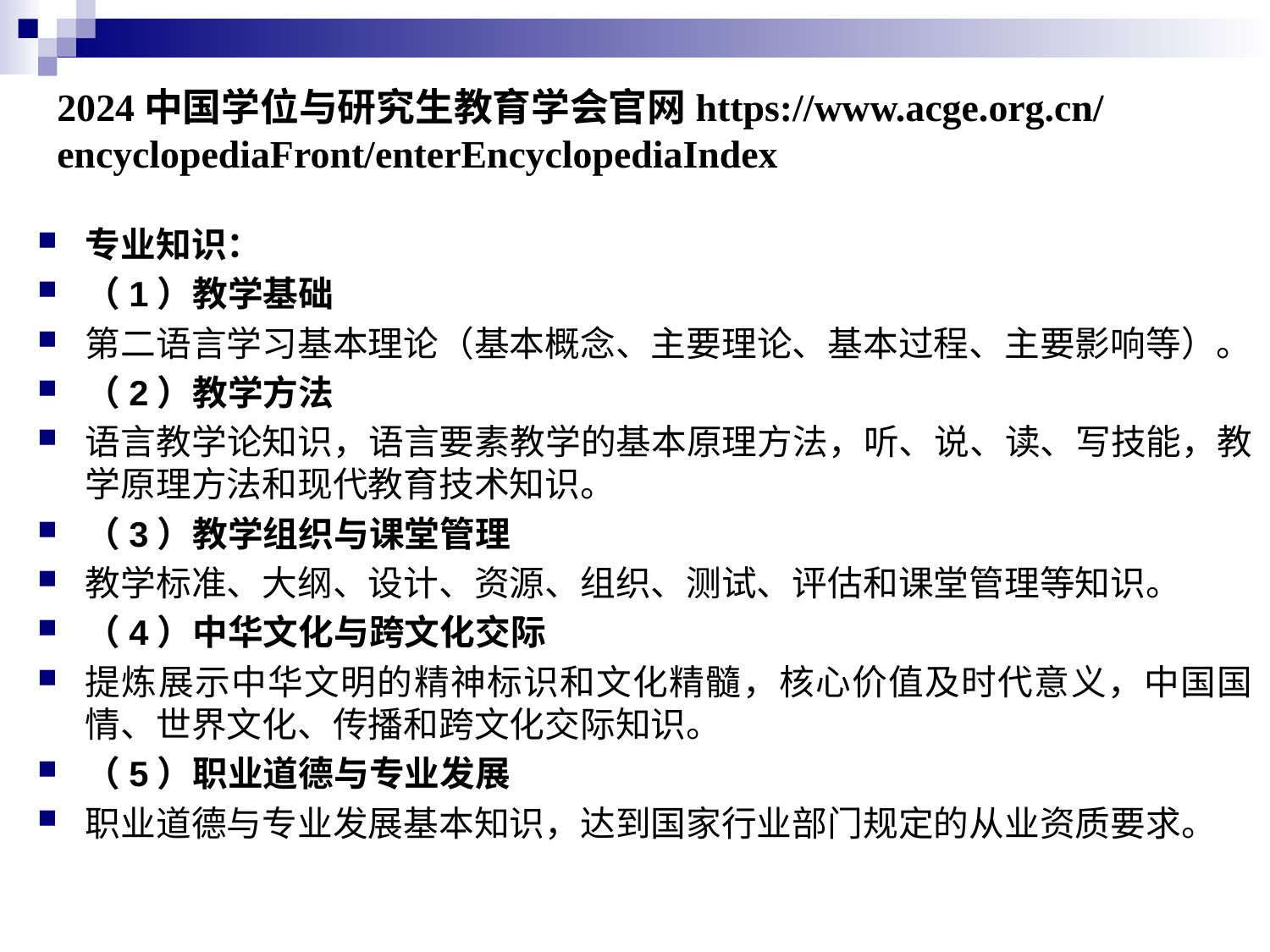

# 2024中国学位与研究生教育学会官网https://www.acge.org.cn/encyclopediaFront/enterEncyclopediaIndex
专业知识：
（1）教学基础
第二语言学习基本理论（基本概念、主要理论、基本过程、主要影响等）。
（2）教学方法
语言教学论知识，语言要素教学的基本原理方法，听、说、读、写技能，教学原理方法和现代教育技术知识。
（3）教学组织与课堂管理
教学标准、大纲、设计、资源、组织、测试、评估和课堂管理等知识。
（4）中华文化与跨文化交际
提炼展示中华文明的精神标识和文化精髓，核心价值及时代意义，中国国情、世界文化、传播和跨文化交际知识。
（5）职业道德与专业发展
职业道德与专业发展基本知识，达到国家行业部门规定的从业资质要求。